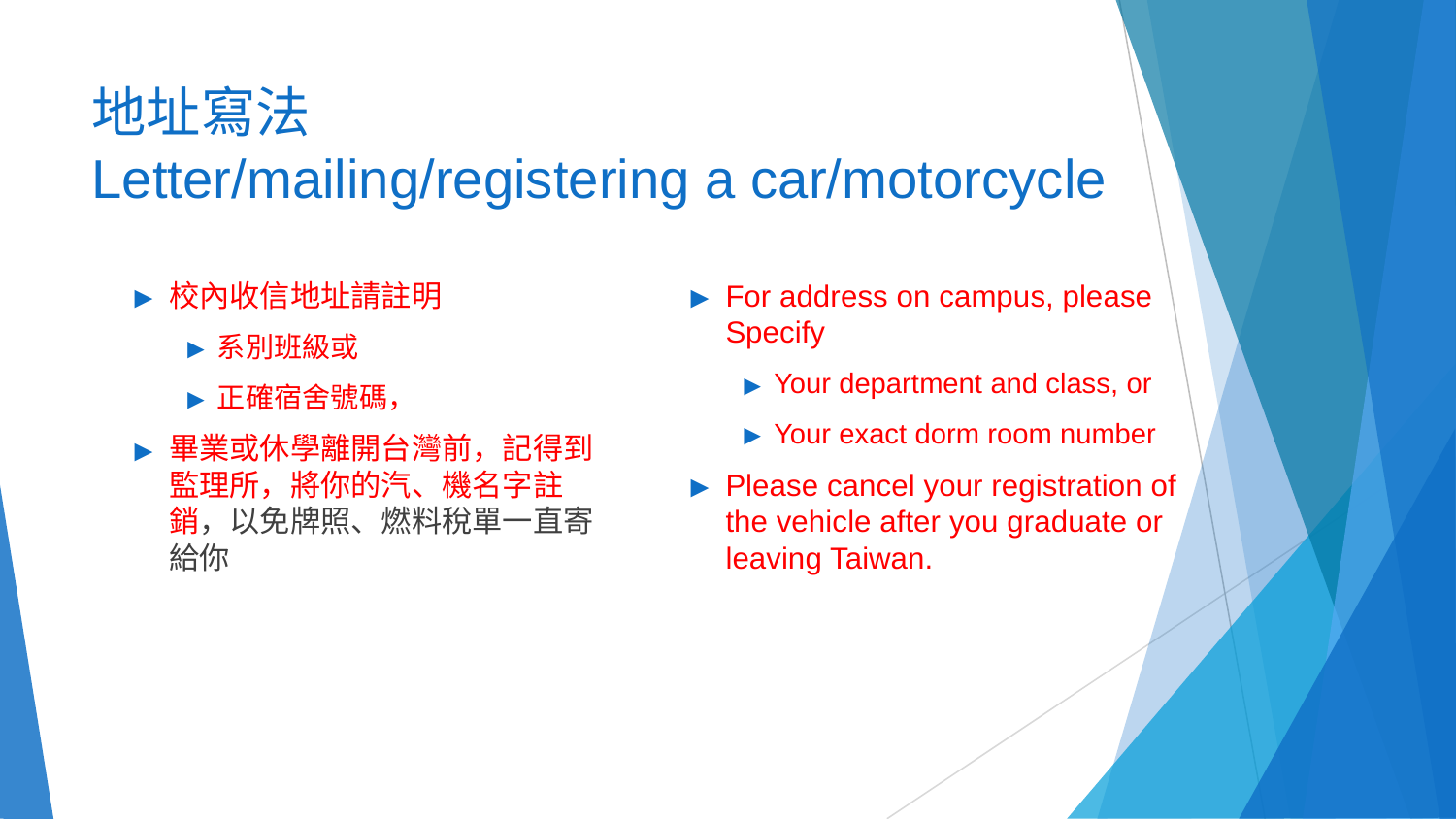

# 地址寫法
Letter/mailing/registering a car/motorcycle
校內收信地址請註明
系別班級或
正確宿舍號碼，
畢業或休學離開台灣前，記得到監理所，將你的汽、機名字註銷，以免牌照、燃料稅單一直寄給你
For address on campus, please Specify
Your department and class, or
Your exact dorm room number
Please cancel your registration of the vehicle after you graduate or leaving Taiwan.